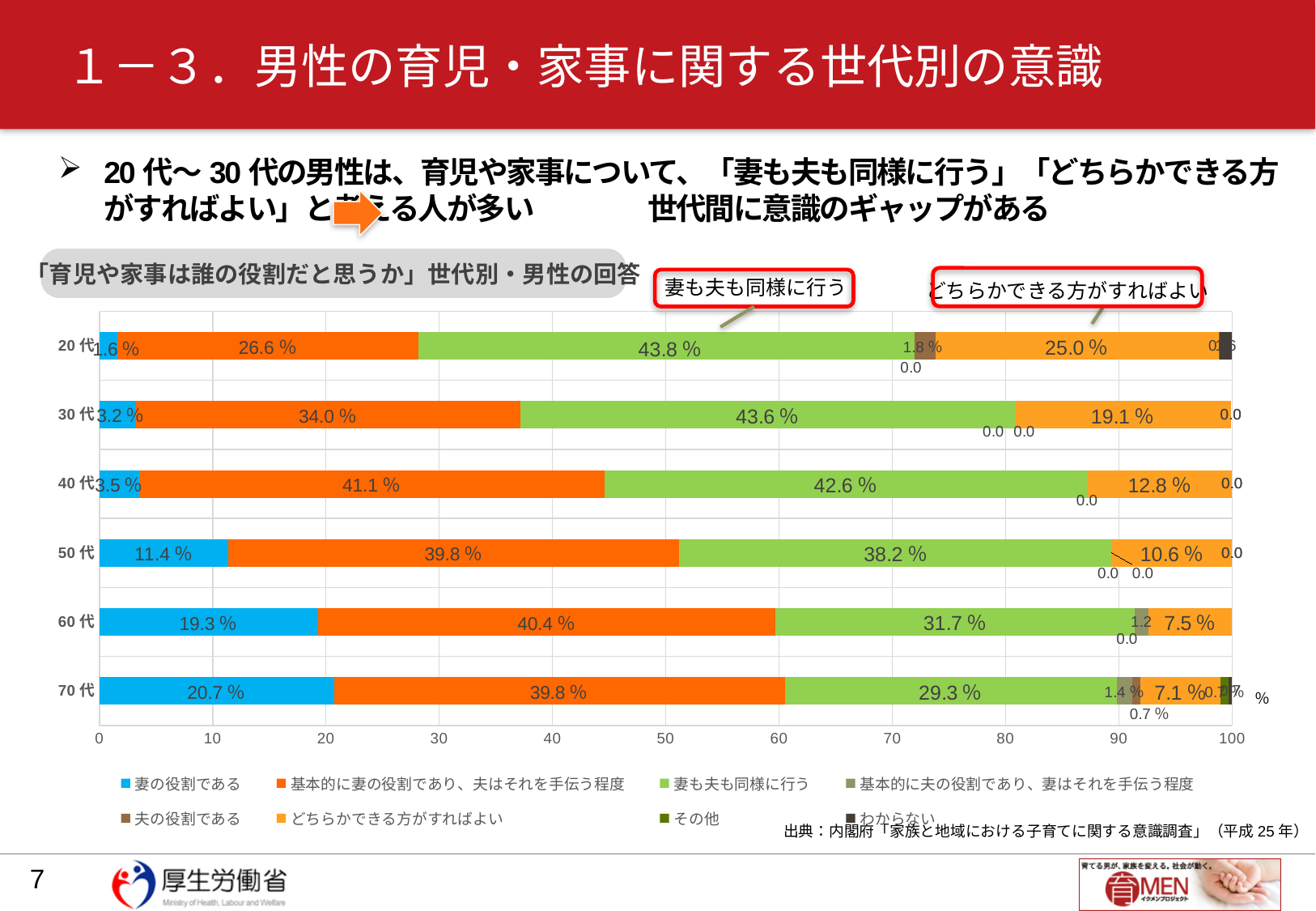

# １－３．男性の育児・家事に関する世代別の意識
20代～30代の男性は、育児や家事について、「妻も夫も同様に行う」「どちらかできる方がすればよい」と考える人が多い　　　　世代間に意識のギャップがある

「育児や家事は誰の役割だと思うか」世代別・男性の回答
妻も夫も同様に行う

どちらかできる方がすればよい

### Chart

| Category | 妻の役割である | 基本的に妻の役割であり、夫はそれを手伝う程度 | 妻も夫も同様に行う | 基本的に夫の役割であり、妻はそれを手伝う程度 | 夫の役割である | どちらかできる方がすればよい | その他 | わからない |
|---|---|---|---|---|---|---|---|---|
| 70代 | 20.7 | 39.8 | 29.3 | 1.4 | 0.7 | 7.1 | 0.7 | 0.7 |
| 60代 | 19.3 | 40.4 | 31.7 | 1.2 | 0.0 | 7.5 | 0.0 | 0.0 |
| 50代 | 11.4 | 39.8 | 38.2 | 0.0 | 0.0 | 10.6 | 0.0 | 0.0 |
| 40代 | 3.5 | 41.1 | 42.6 | 0.0 | 0.0 | 12.8 | 0.0 | 0.0 |
| 30代 | 3.2 | 34.0 | 43.6 | 0.0 | 0.0 | 19.1 | 0.0 | 0.0 |
| 20代 | 1.6 | 26.6 | 43.8 | 0.0 | 1.8 | 25.0 | 0.1 | 1.6 |
％
出典：内閣府「家族と地域における子育てに関する意識調査」（平成25年）
7